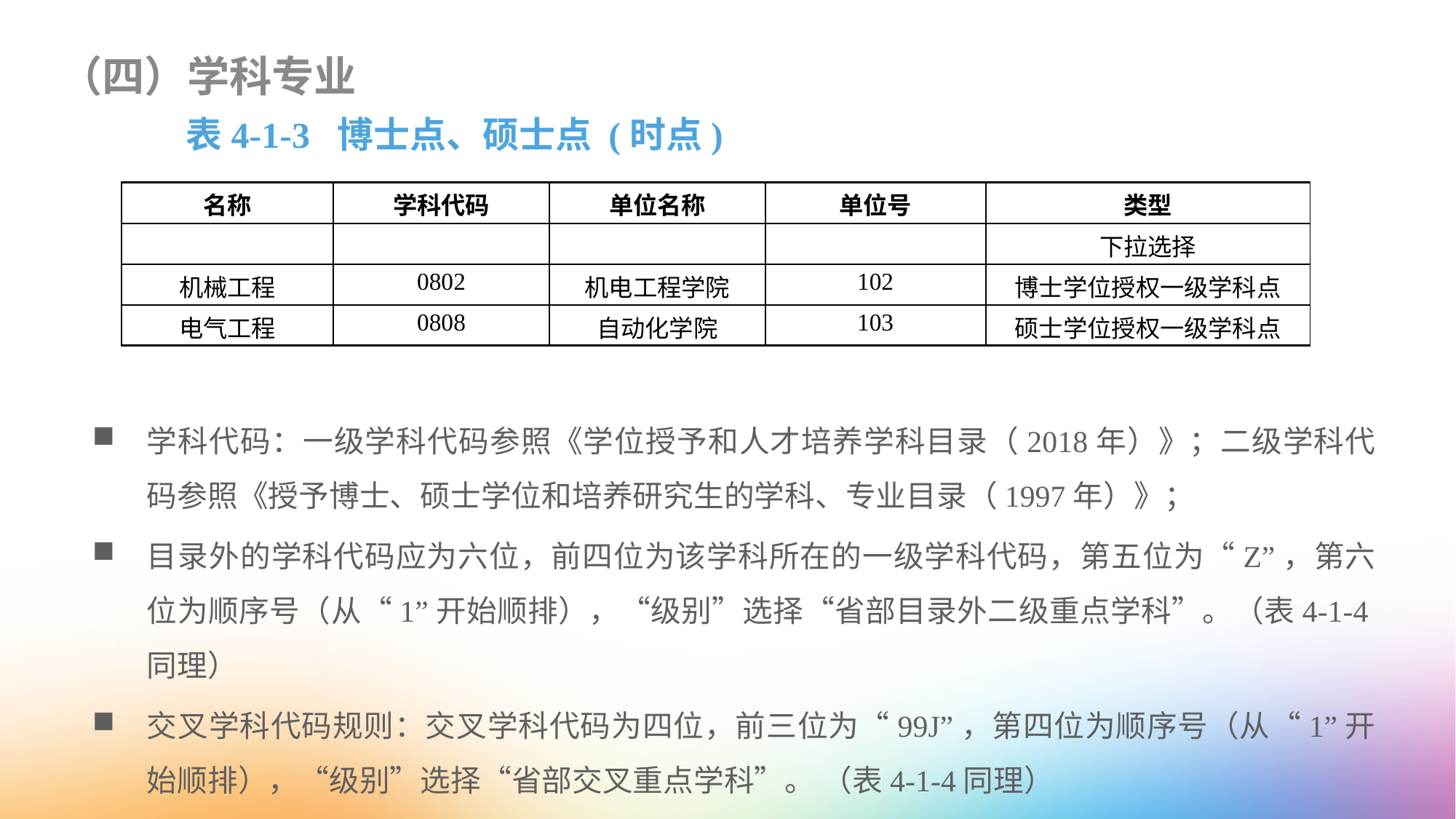

（四）学科专业
表4-1-3  博士点、硕士点 (时点)
| 名称 | 学科代码 | 单位名称 | 单位号 | 类型 |
| --- | --- | --- | --- | --- |
|  |  |  |  | 下拉选择 |
| 机械工程 | 0802 | 机电工程学院 | 102 | 博士学位授权一级学科点 |
| 电气工程 | 0808 | 自动化学院 | 103 | 硕士学位授权一级学科点 |
学科代码：一级学科代码参照《学位授予和人才培养学科目录（2018年）》；二级学科代码参照《授予博士、硕士学位和培养研究生的学科、专业目录（1997年）》；
目录外的学科代码应为六位，前四位为该学科所在的一级学科代码，第五位为“Z”，第六位为顺序号（从“1”开始顺排），“级别”选择“省部目录外二级重点学科”。（表4-1-4同理）
交叉学科代码规则：交叉学科代码为四位，前三位为“99J”，第四位为顺序号（从“1”开始顺排），“级别”选择“省部交叉重点学科”。 （表4-1-4同理）